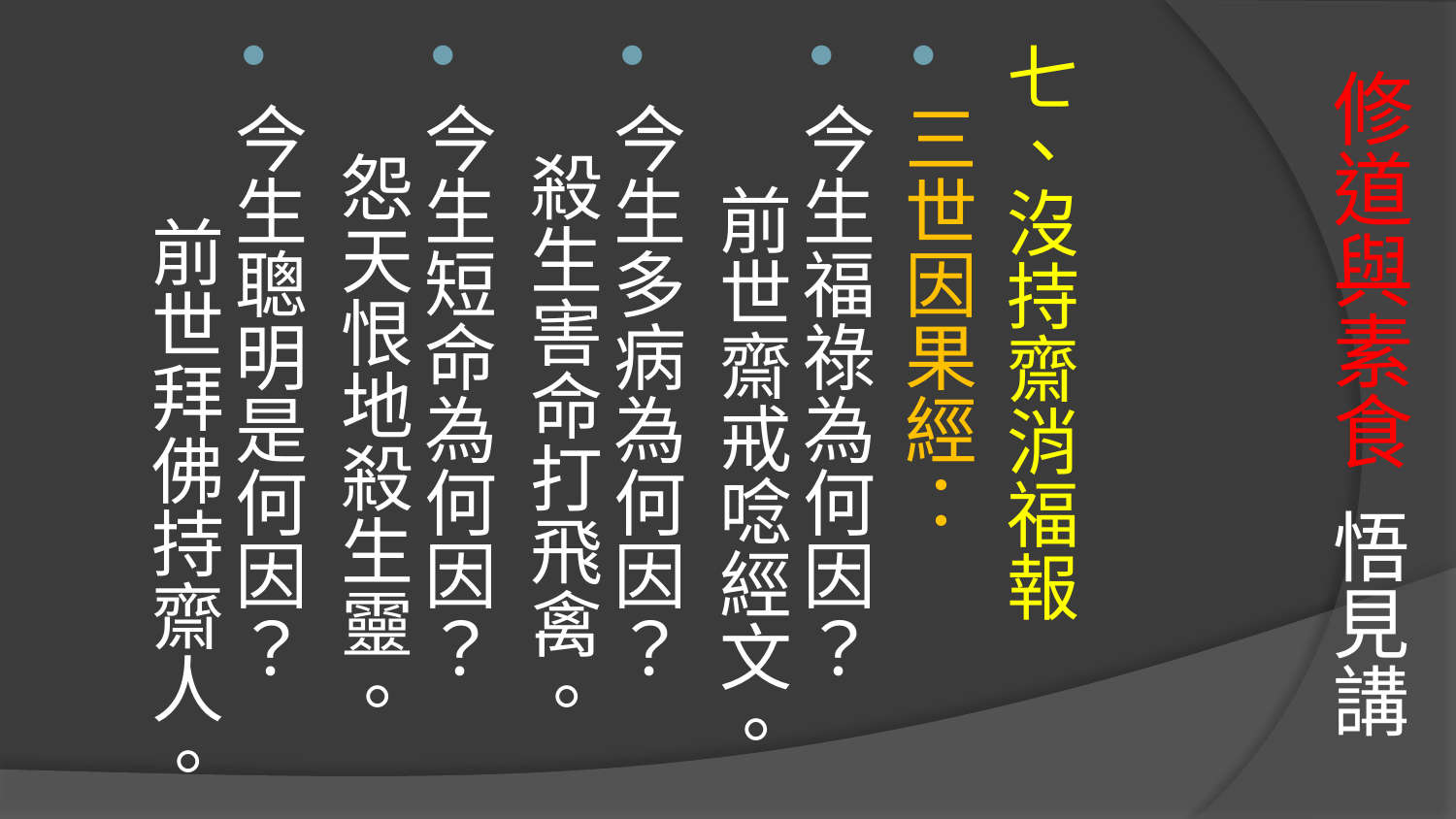

# 修道與素食  悟見講
七、沒持齋消福報
三世因果經：
今生福祿為何因？            前世齋戒唸經文。
今生多病為何因？          殺生害命打飛禽。
今生短命為何因？          怨天恨地殺生靈。
今生聰明是何因？              前世拜佛持齋人。